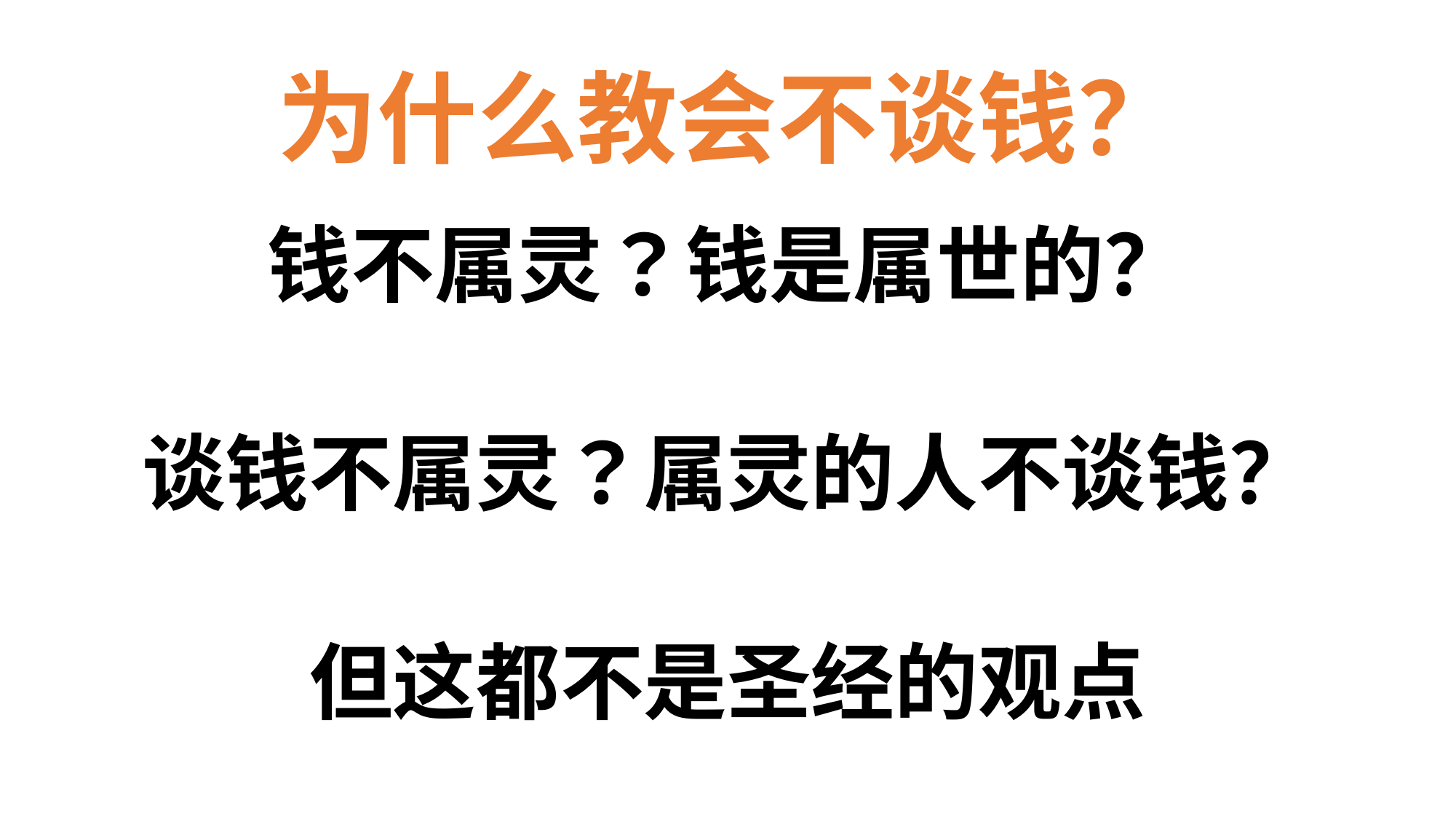

# 为什么教会不谈钱？
钱不属灵？钱是属世的？

谈钱不属灵？属灵的人不谈钱？

但这都不是圣经的观点